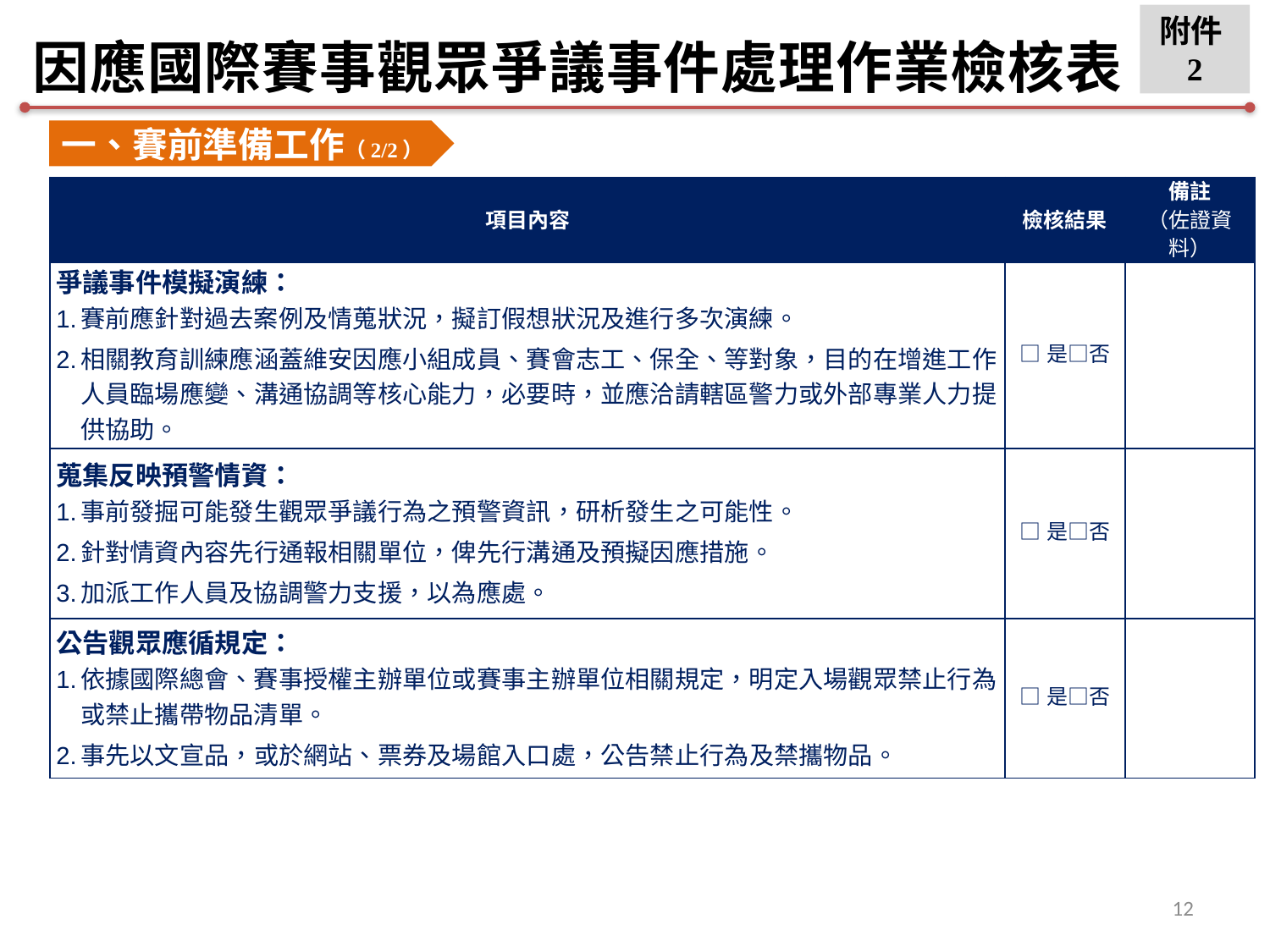

附件2
因應國際賽事觀眾爭議事件處理作業檢核表
一、賽前準備工作（2/2）
| 項目內容 | 檢核結果 | 備註 （佐證資料） |
| --- | --- | --- |
| 爭議事件模擬演練： 賽前應針對過去案例及情蒐狀況，擬訂假想狀況及進行多次演練。 相關教育訓練應涵蓋維安因應小組成員、賽會志工、保全、等對象，目的在增進工作人員臨場應變、溝通協調等核心能力，必要時，並應洽請轄區警力或外部專業人力提供協助。 | □是□否 |  |
| 蒐集反映預警情資： 事前發掘可能發生觀眾爭議行為之預警資訊，研析發生之可能性。 針對情資內容先行通報相關單位，俾先行溝通及預擬因應措施。 加派工作人員及協調警力支援，以為應處。 | □是□否 |  |
| 公告觀眾應循規定： 依據國際總會、賽事授權主辦單位或賽事主辦單位相關規定，明定入場觀眾禁止行為或禁止攜帶物品清單。 事先以文宣品，或於網站、票券及場館入口處，公告禁止行為及禁攜物品。 | □是□否 |  |
12